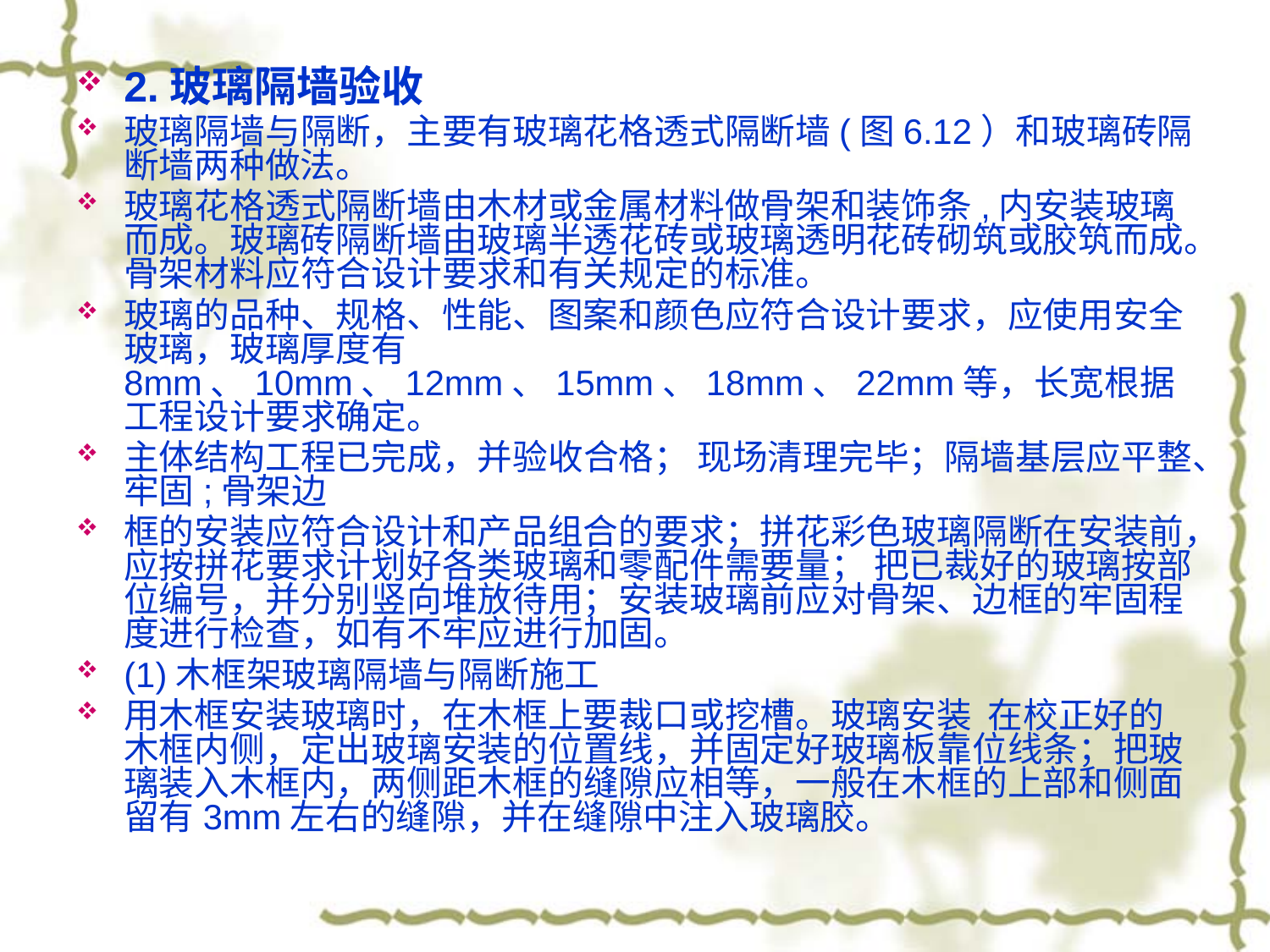

2.玻璃隔墙验收
玻璃隔墙与隔断，主要有玻璃花格透式隔断墙(图6.12）和玻璃砖隔断墙两种做法。
玻璃花格透式隔断墙由木材或金属材料做骨架和装饰条,内安装玻璃而成。玻璃砖隔断墙由玻璃半透花砖或玻璃透明花砖砌筑或胶筑而成。骨架材料应符合设计要求和有关规定的标准。
玻璃的品种、规格、性能、图案和颜色应符合设计要求，应使用安全玻璃，玻璃厚度有8mm、10mm、12mm、15mm、18mm、22mm等，长宽根据工程设计要求确定。
主体结构工程已完成，并验收合格； 现场清理完毕；隔墙基层应平整、牢固;骨架边
框的安装应符合设计和产品组合的要求；拼花彩色玻璃隔断在安装前，应按拼花要求计划好各类玻璃和零配件需要量； 把已裁好的玻璃按部位编号，并分别竖向堆放待用；安装玻璃前应对骨架、边框的牢固程度进行检查，如有不牢应进行加固。
(1)木框架玻璃隔墙与隔断施工
用木框安装玻璃时，在木框上要裁口或挖槽。玻璃安装  在校正好的木框内侧，定出玻璃安装的位置线，并固定好玻璃板靠位线条；把玻璃装入木框内，两侧距木框的缝隙应相等，一般在木框的上部和侧面留有3mm左右的缝隙，并在缝隙中注入玻璃胶。